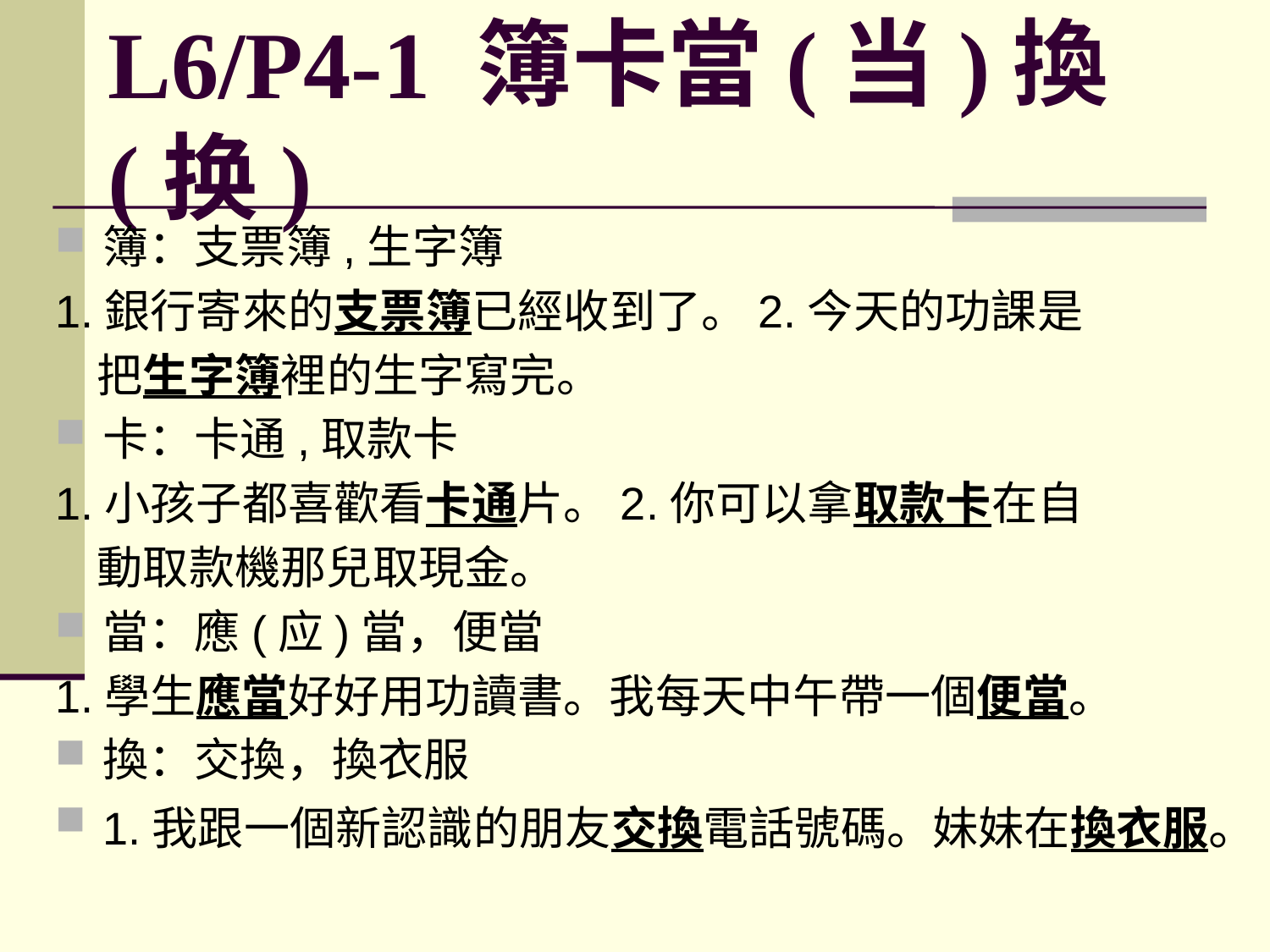

# L6/P4-1 簿卡當(当)換(换)
簿：支票簿,生字簿
1.銀行寄來的支票簿已經收到了。2.今天的功課是
   把生字簿裡的生字寫完。
卡：卡通,取款卡
1.小孩子都喜歡看卡通片。2.你可以拿取款卡在自
   動取款機那兒取現金。
當：應(应)當，便當
1.學生應當好好用功讀書。我每天中午帶一個便當。
換：交換，換衣服
1.我跟一個新認識的朋友交換電話號碼。妹妹在換衣服。